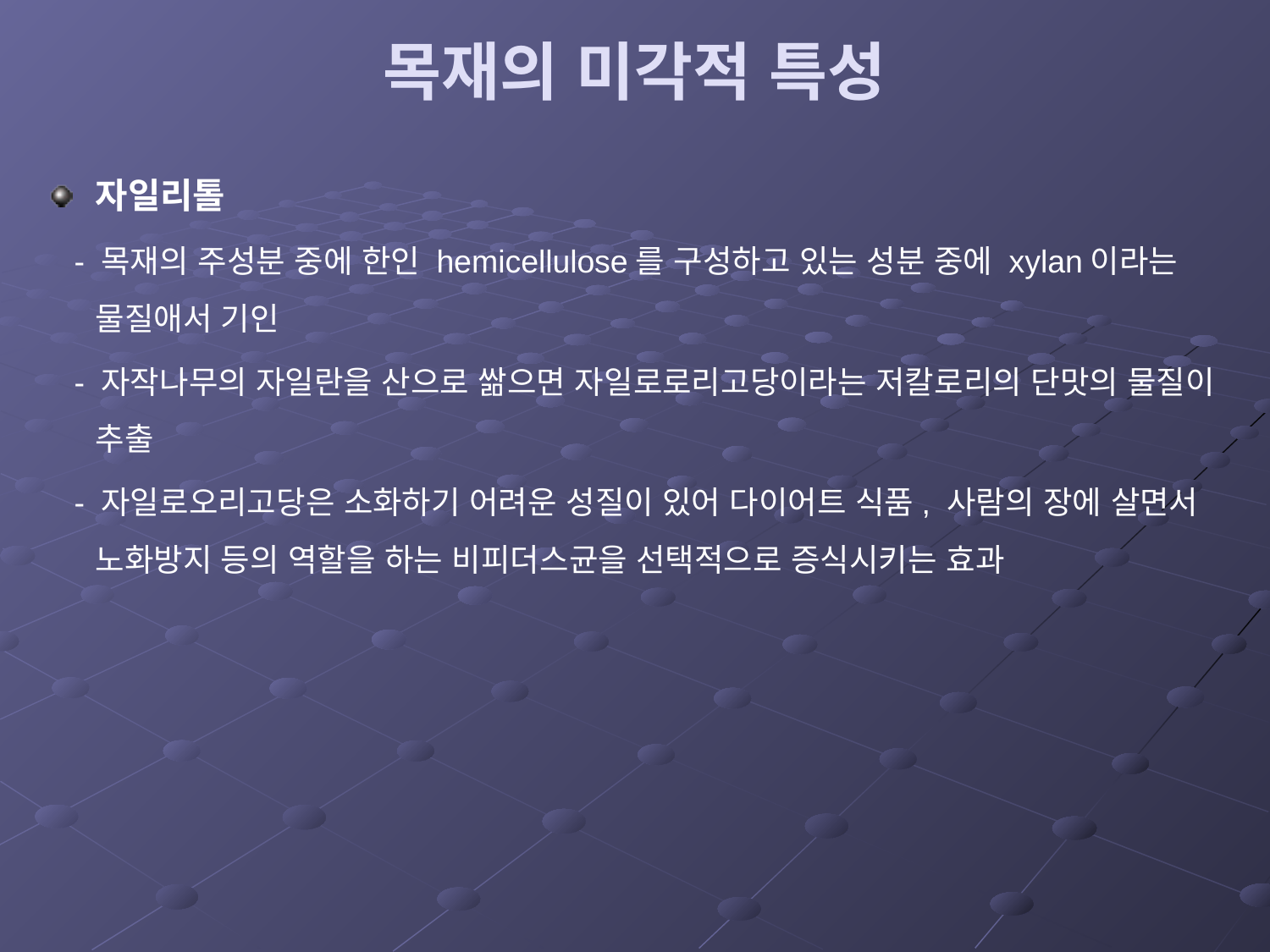

# 목재의 미각적 특성
자일리톨
   - 목재의 주성분 중에 한인 hemicellulose를 구성하고 있는 성분 중에 xylan이라는 물질애서 기인
   - 자작나무의 자일란을 산으로 쌂으면 자일로로리고당이라는 저칼로리의 단맛의 물질이 추출
   - 자일로오리고당은 소화하기 어려운 성질이 있어 다이어트 식품, 사람의 장에 살면서 노화방지 등의 역할을 하는 비피더스균을 선택적으로 증식시키는 효과